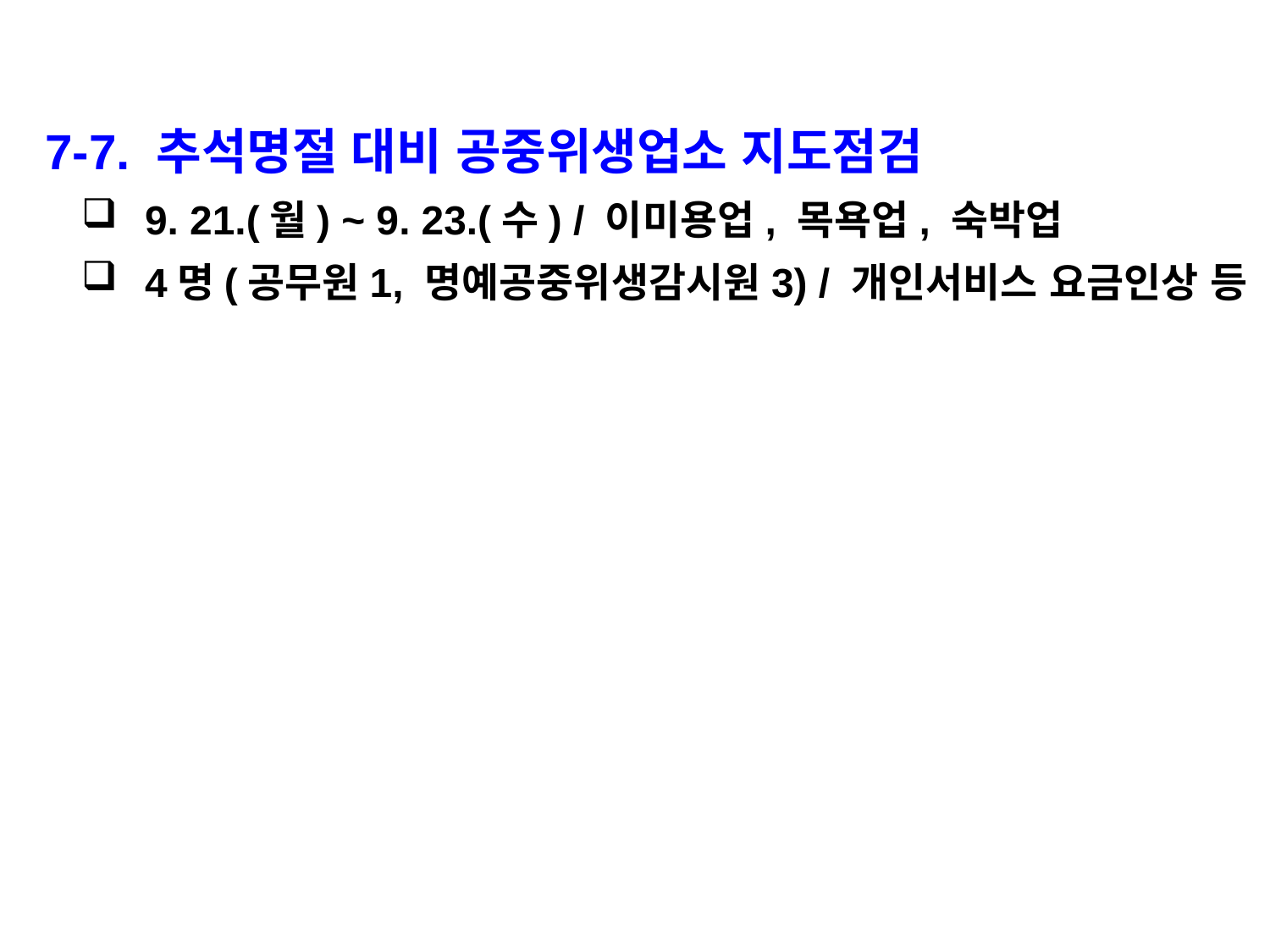

7-7. 추석명절 대비 공중위생업소 지도점검
9. 21.(월) ~ 9. 23.(수) / 이미용업, 목욕업, 숙박업
4명(공무원1, 명예공중위생감시원3) / 개인서비스 요금인상 등